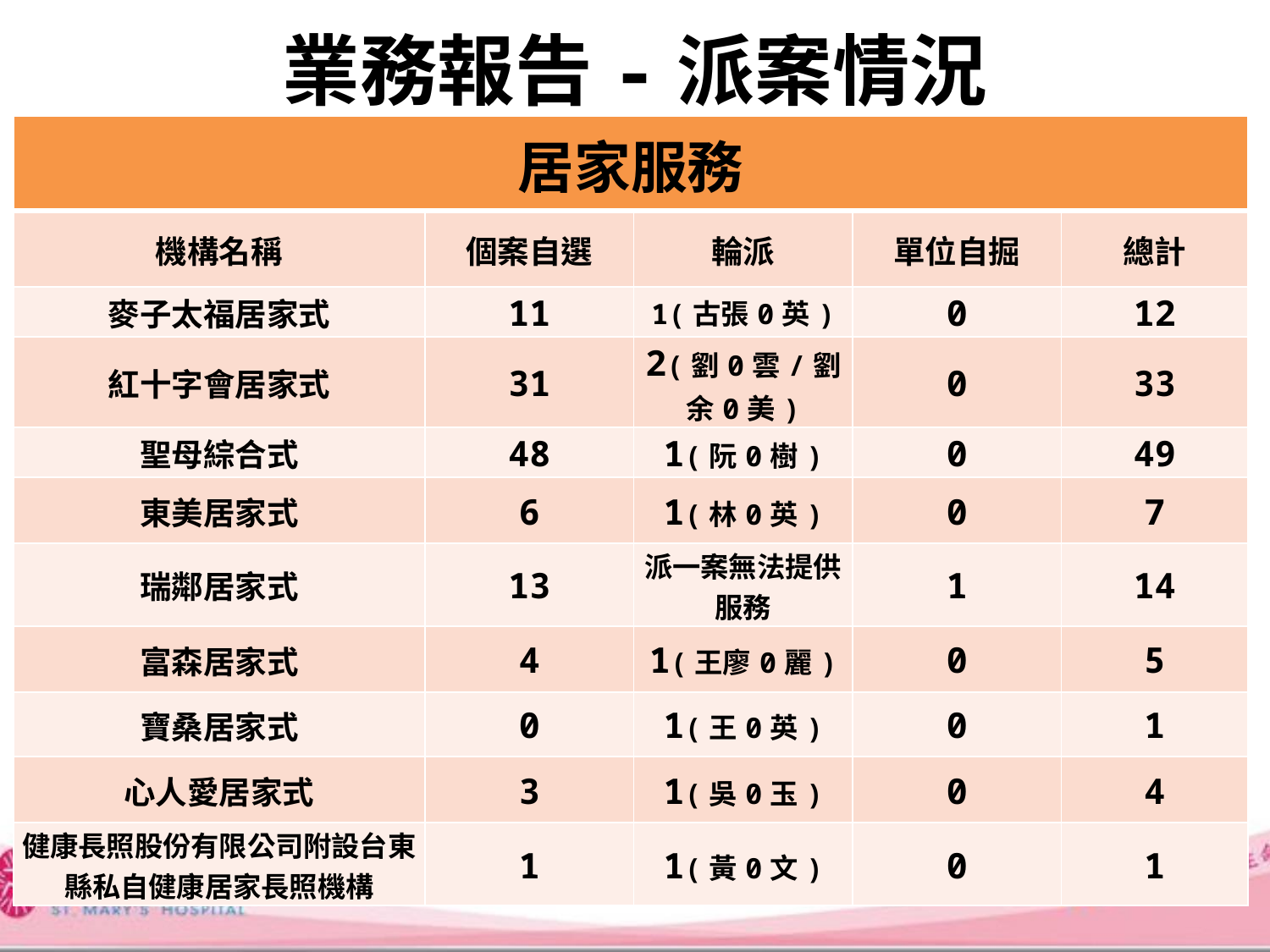

# 業務報告-派案情況
| 居家服務 |  |  |  |  |
| --- | --- | --- | --- | --- |
| 機構名稱 | 個案自選 | 輪派 | 單位自掘 | 總計 |
| 麥子太福居家式 | 11 | 1(古張0英) | 0 | 12 |
| 紅十字會居家式 | 31 | 2(劉0雲/劉余0美) | 0 | 33 |
| 聖母綜合式 | 48 | 1(阮0樹) | 0 | 49 |
| 東美居家式 | 6 | 1(林0英) | 0 | 7 |
| 瑞鄰居家式 | 13 | 派一案無法提供服務 | 1 | 14 |
| 富森居家式 | 4 | 1(王廖0麗) | 0 | 5 |
| 寶桑居家式 | 0 | 1(王0英) | 0 | 1 |
| 心人愛居家式 | 3 | 1(吳0玉) | 0 | 4 |
| 健康長照股份有限公司附設台東縣私自健康居家長照機構 | 1 | 1(黃0文) | 0 | 1 |